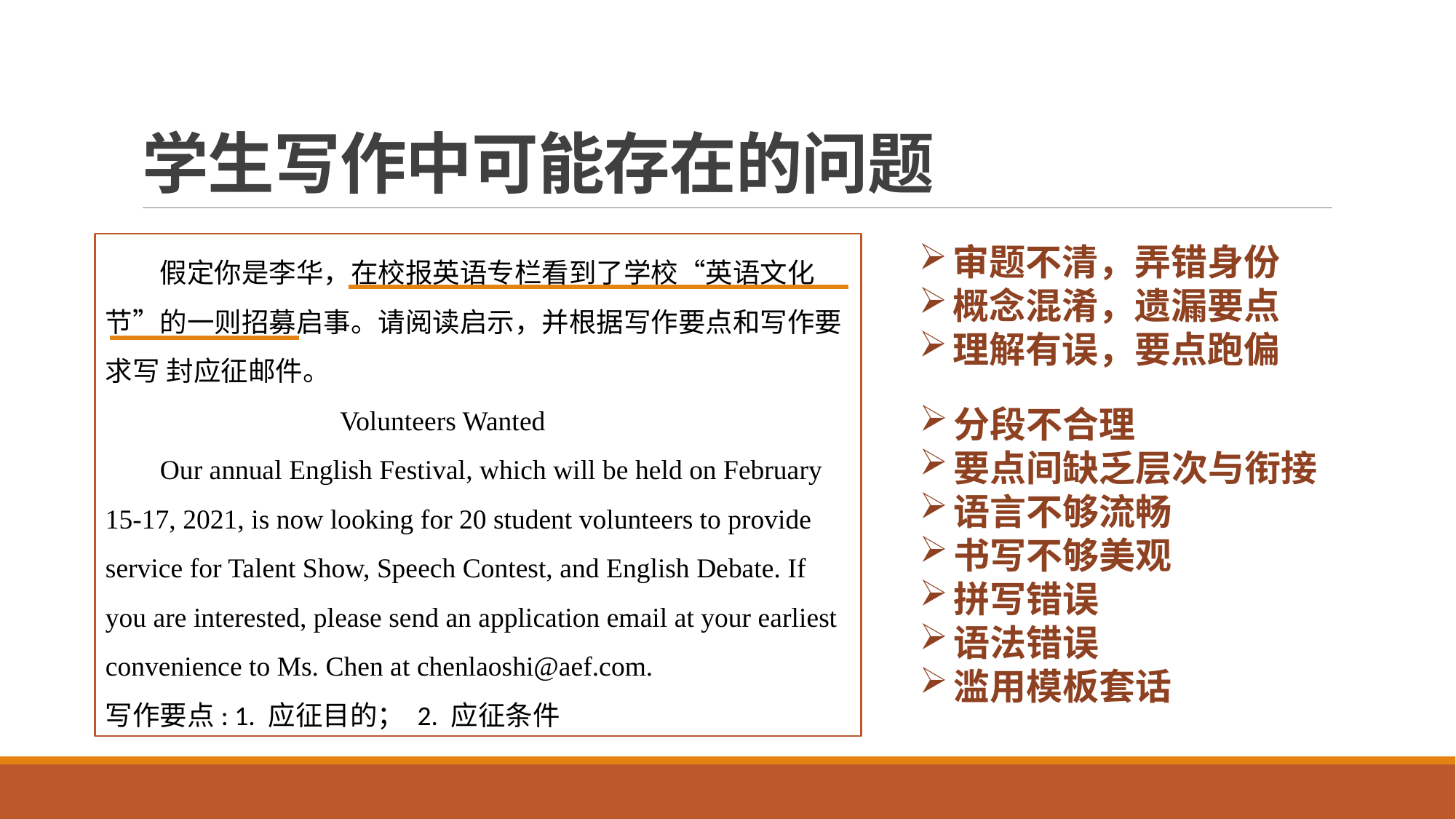

# 学生写作中可能存在的问题
假定你是李华，在校报英语专栏看到了学校“英语文化节”的一则招募启事。请阅读启示，并根据写作要点和写作要求写 封应征邮件。
                          Volunteers Wanted
Our annual English Festival, which will be held on February 15-17, 2021, is now looking for 20 student volunteers to provide service for Talent Show, Speech Contest, and English Debate. If you are interested, please send an application email at your earliest convenience to Ms. Chen at chenlaoshi@aef.com.
写作要点: 1. 应征目的； 2. 应征条件
审题不清，弄错身份
概念混淆，遗漏要点
理解有误，要点跑偏

分段不合理
要点间缺乏层次与衔接
语言不够流畅
书写不够美观
拼写错误
语法错误
滥用模板套话